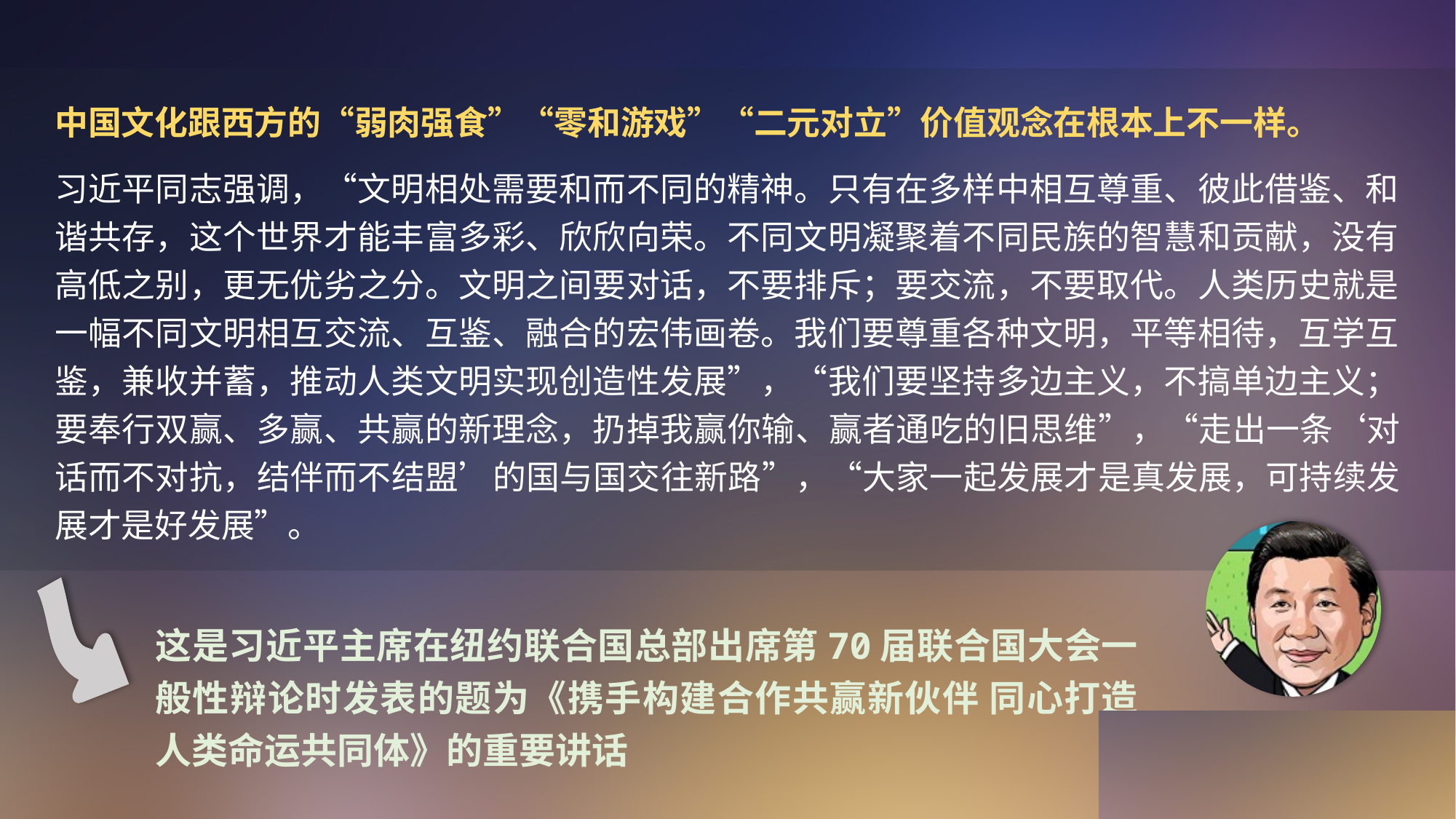

中国文化跟西方的“弱肉强食”“零和游戏”“二元对立”价值观念在根本上不一样。
习近平同志强调，“文明相处需要和而不同的精神。只有在多样中相互尊重、彼此借鉴、和谐共存，这个世界才能丰富多彩、欣欣向荣。不同文明凝聚着不同民族的智慧和贡献，没有高低之别，更无优劣之分。文明之间要对话，不要排斥；要交流，不要取代。人类历史就是一幅不同文明相互交流、互鉴、融合的宏伟画卷。我们要尊重各种文明，平等相待，互学互鉴，兼收并蓄，推动人类文明实现创造性发展”，“我们要坚持多边主义，不搞单边主义；要奉行双赢、多赢、共赢的新理念，扔掉我赢你输、赢者通吃的旧思维”，“走出一条‘对话而不对抗，结伴而不结盟’的国与国交往新路”，“大家一起发展才是真发展，可持续发展才是好发展”。

这是习近平主席在纽约联合国总部出席第70届联合国大会一般性辩论时发表的题为《携手构建合作共赢新伙伴 同心打造人类命运共同体》的重要讲话